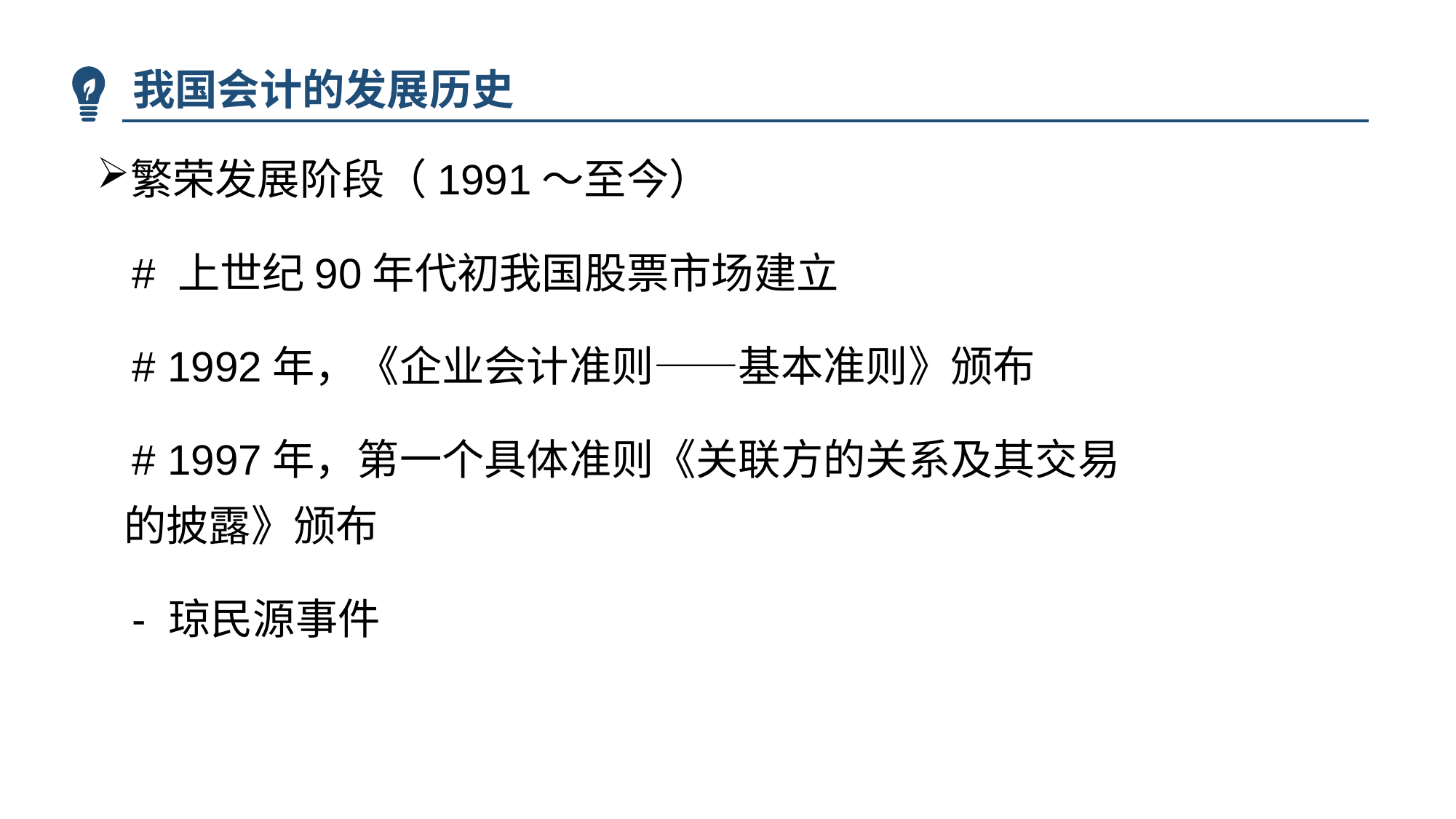

我国会计的发展历史

繁荣发展阶段（1991～至今）
   # 上世纪90年代初我国股票市场建立
   # 1992年，《企业会计准则——基本准则》颁布
   # 1997年，第一个具体准则《关联方的关系及其交易的披露》颁布
   - 琼民源事件